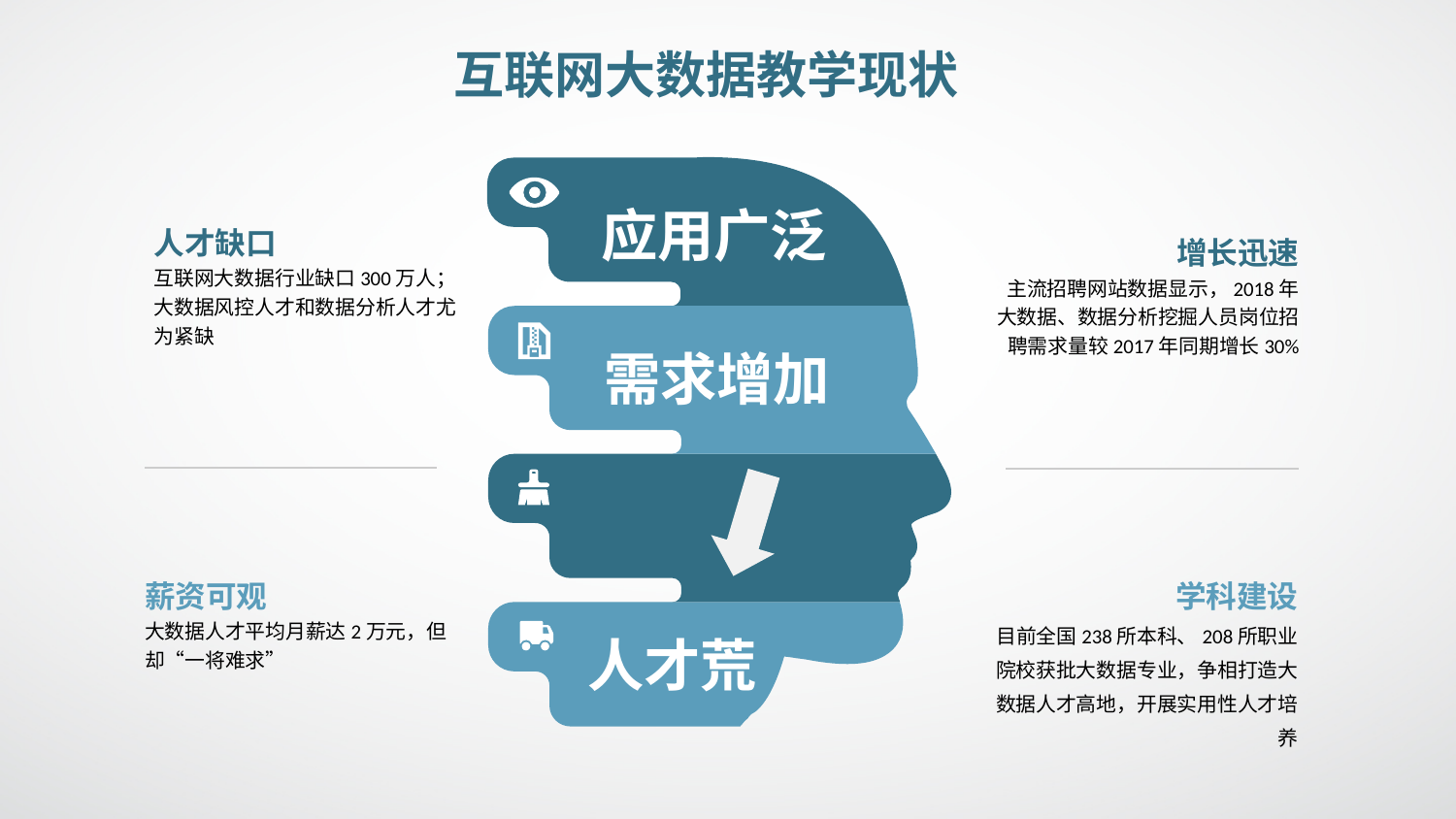

互联网大数据教学现状

应用广泛

需求增加

人才荒

人才缺口
互联网大数据行业缺口300万人；大数据风控人才和数据分析人才尤为紧缺
薪资可观
大数据人才平均月薪达2万元，但却“一将难求”
增长迅速
主流招聘网站数据显示，2018年大数据、数据分析挖掘人员岗位招聘需求量较2017年同期增长30%
学科建设
目前全国238所本科、208所职业院校获批大数据专业，争相打造大数据人才高地，开展实用性人才培养